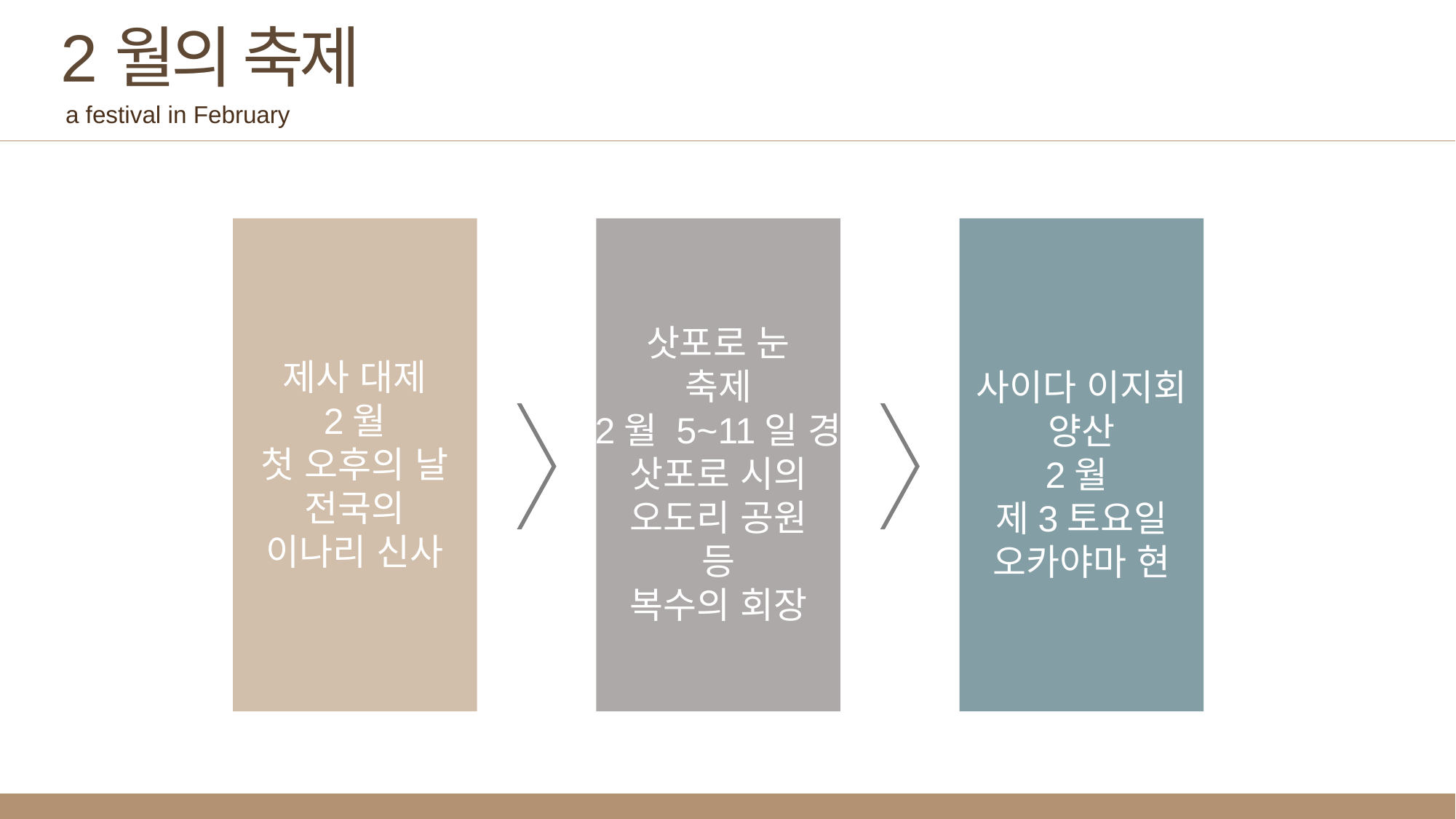

2월의 축제
a festival in February

삿포로 눈
축제
2월 5~11일 경
삿포로 시의
오도리 공원
등
복수의 회장
제사 대제
2월
첫 오후의 날
전국의
이나리 신사
사이다 이지회
양산
2월
제3토요일
오카야마 현